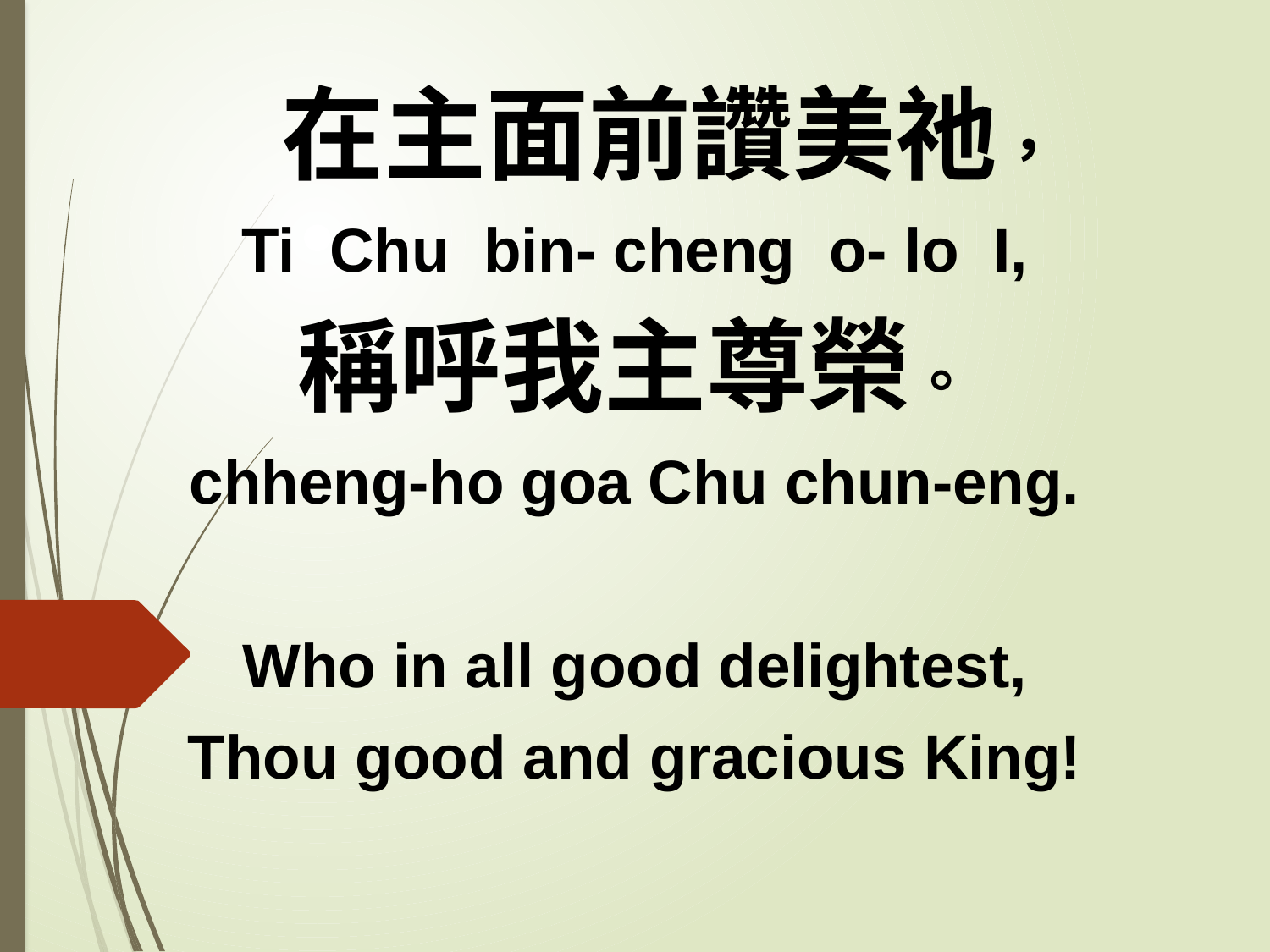

在主面前讚美祂，
Ti  Chu  bin- cheng  o- lo  I,
稱呼我主尊榮。
chheng-ho goa Chu chun-eng.

Who in all good delightest,
Thou good and gracious King!